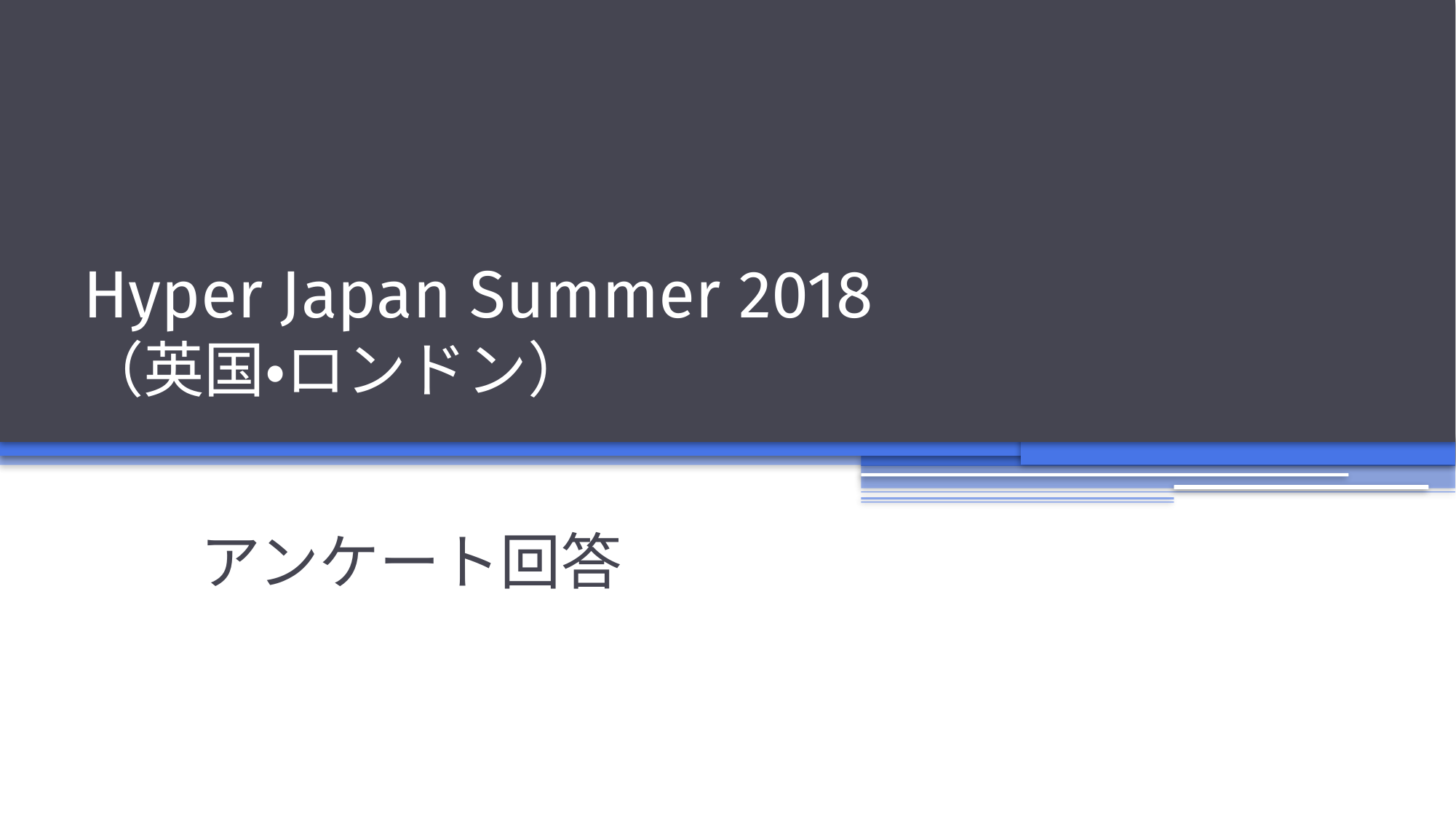

# Hyper Japan Summer 2018 （英国・ロンドン）
アンケート回答